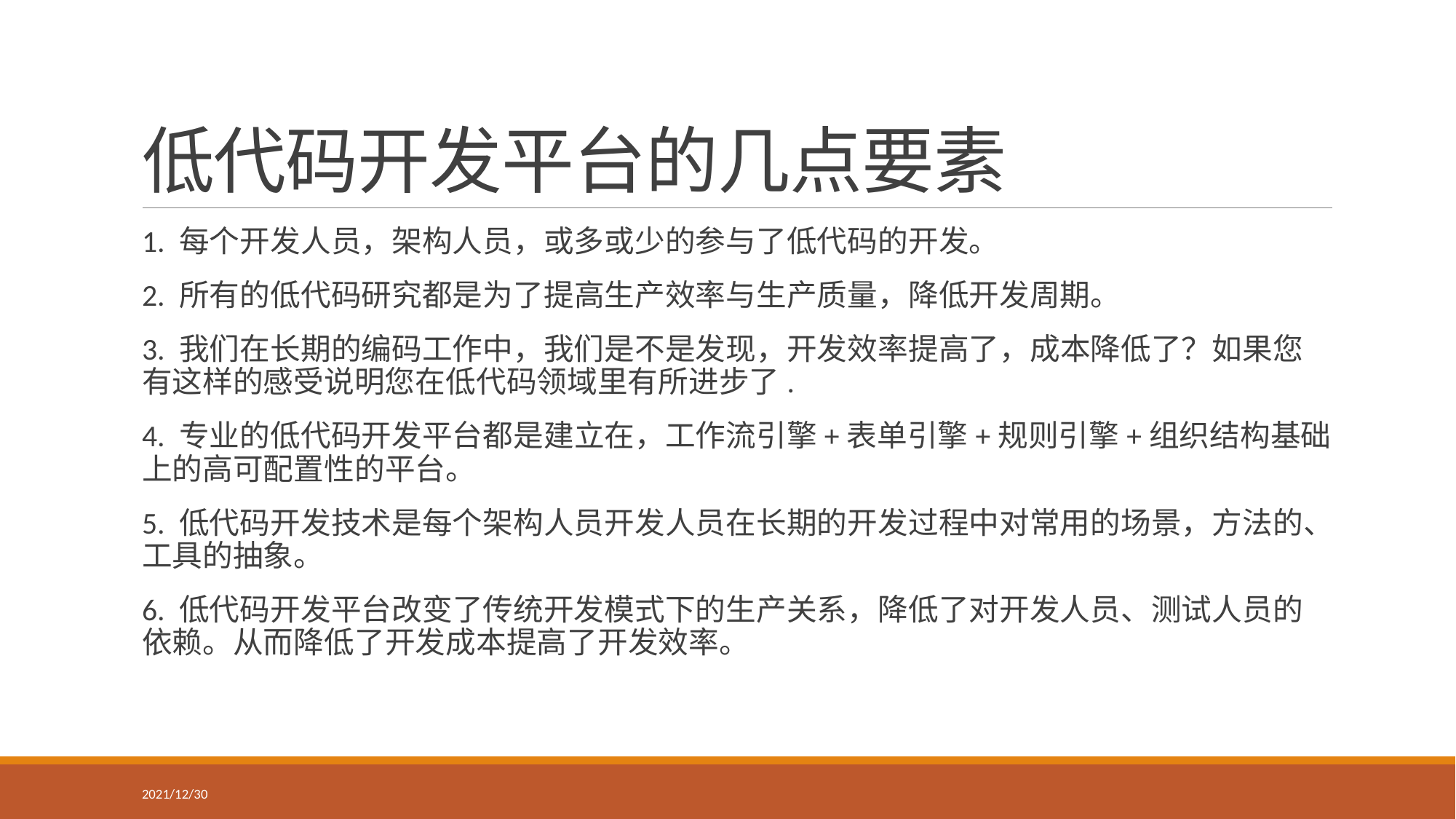

# 低代码开发平台的几点要素
1. 每个开发人员，架构人员，或多或少的参与了低代码的开发。
2. 所有的低代码研究都是为了提高生产效率与生产质量，降低开发周期。
3. 我们在长期的编码工作中，我们是不是发现，开发效率提高了，成本降低了？如果您有这样的感受说明您在低代码领域里有所进步了.
4. 专业的低代码开发平台都是建立在，工作流引擎+表单引擎+规则引擎+组织结构基础上的高可配置性的平台。
5. 低代码开发技术是每个架构人员开发人员在长期的开发过程中对常用的场景，方法的、工具的抽象。
6. 低代码开发平台改变了传统开发模式下的生产关系，降低了对开发人员、测试人员的依赖。从而降低了开发成本提高了开发效率。
2021/12/30